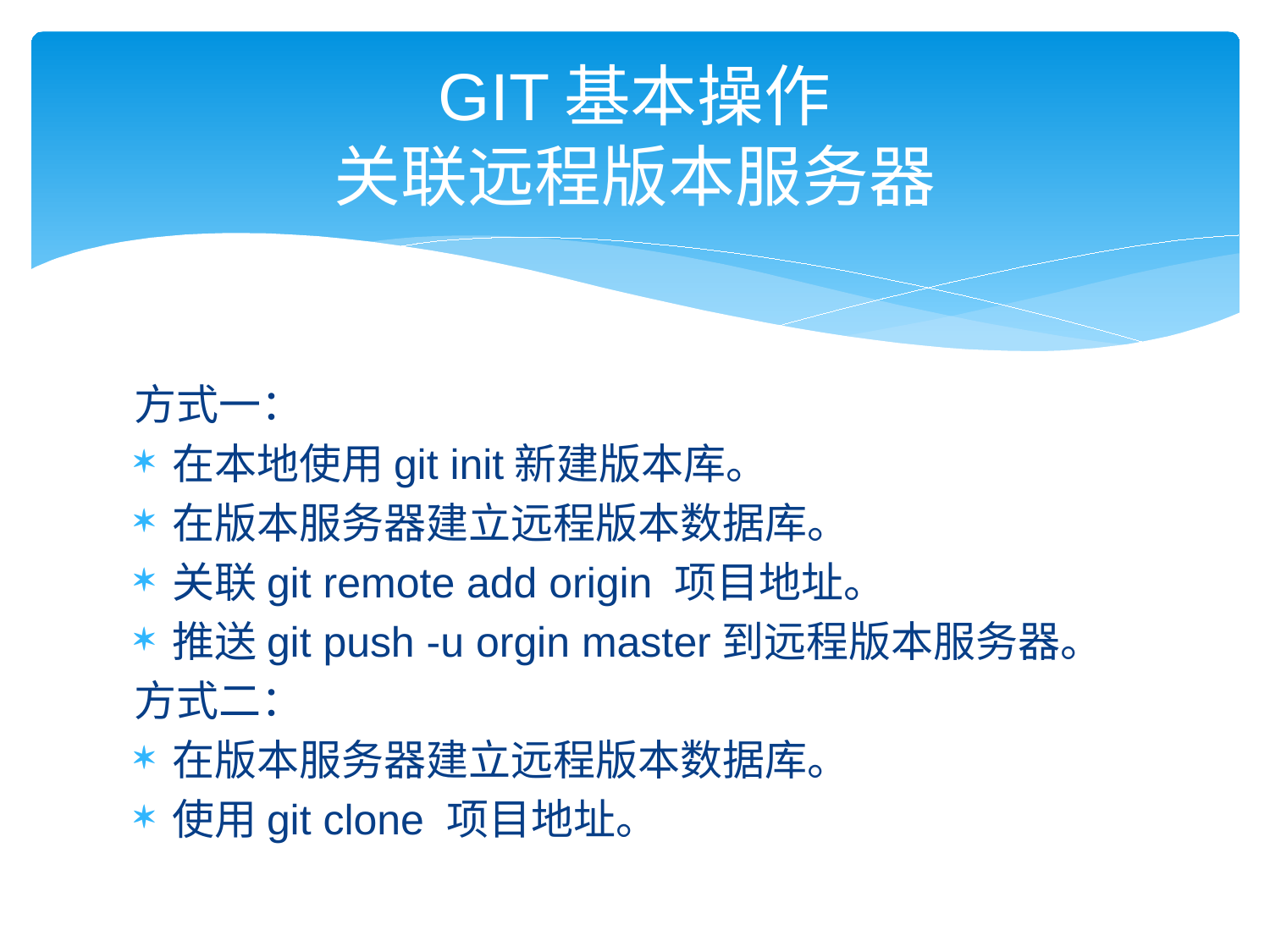

# GIT基本操作 关联远程版本服务器
方式一：
在本地使用git init新建版本库。
在版本服务器建立远程版本数据库。
关联git remote add origin 项目地址。
推送git push -u orgin master到远程版本服务器。
方式二：
在版本服务器建立远程版本数据库。
使用git clone 项目地址。